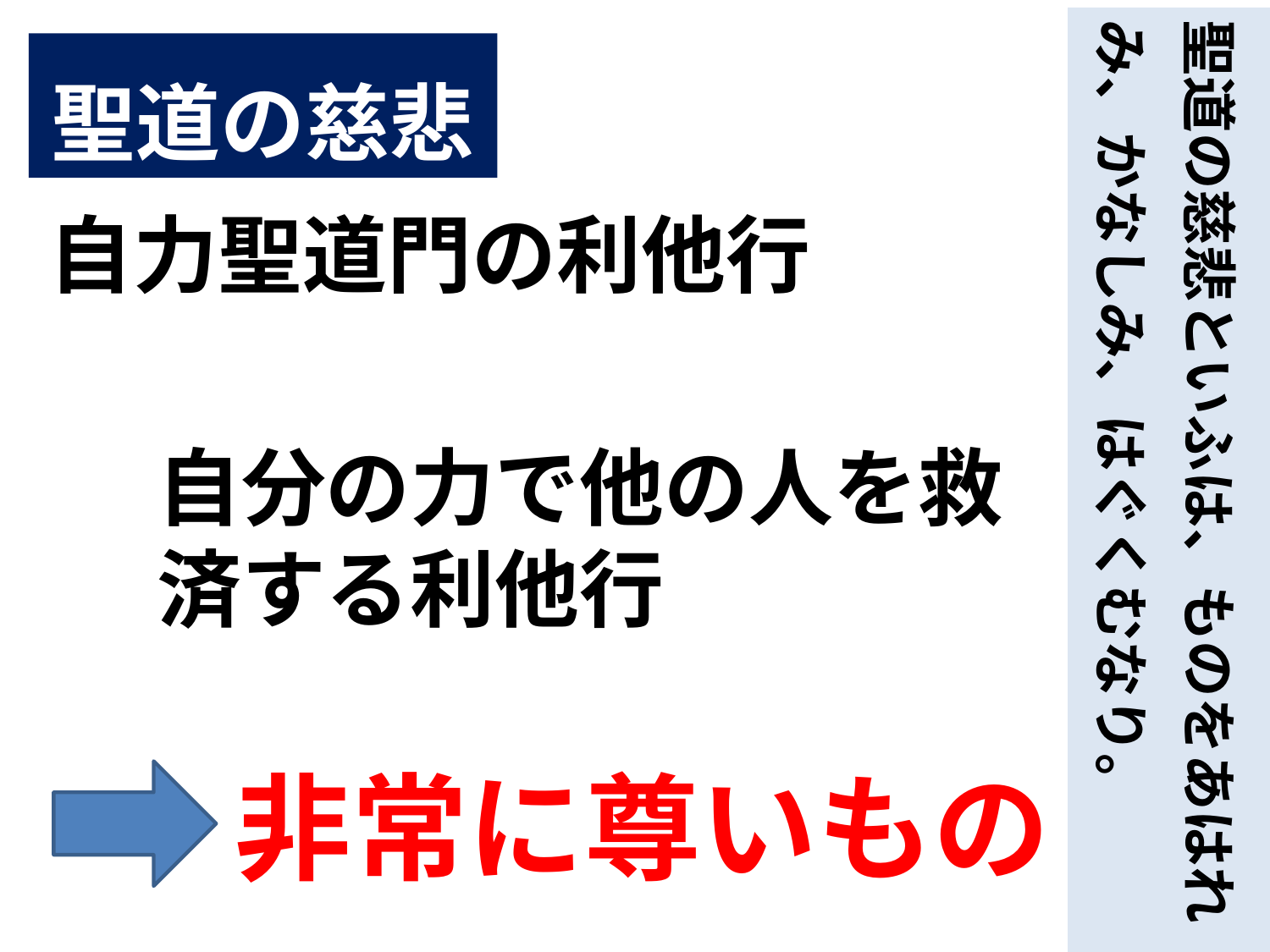

聖道の慈悲といふは、ものをあはれみ、かなしみ、はぐくむなり。
聖道の慈悲
自力聖道門の利他行
自分の力で他の人を救済する利他行
非常に尊いもの